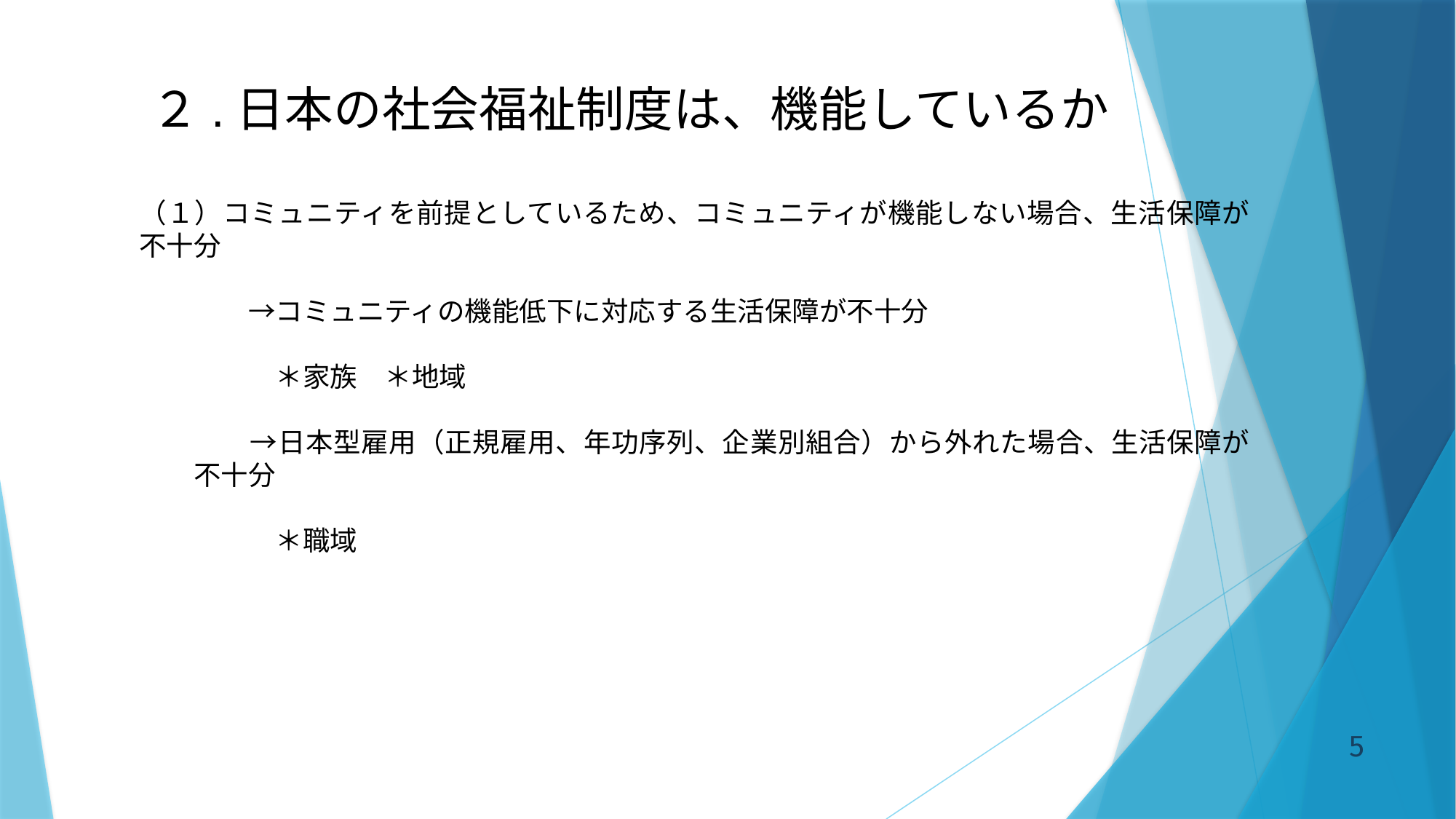

# ２.日本の社会福祉制度は、機能しているか
（１）コミュニティを前提としているため、コミュニティが機能しない場合、生活保障が不十分

　　　　→コミュニティの機能低下に対応する生活保障が不十分

　　　　　＊家族　＊地域

　　　　→日本型雇用（正規雇用、年功序列、企業別組合）から外れた場合、生活保障が不十分

　　　　　＊職域
5